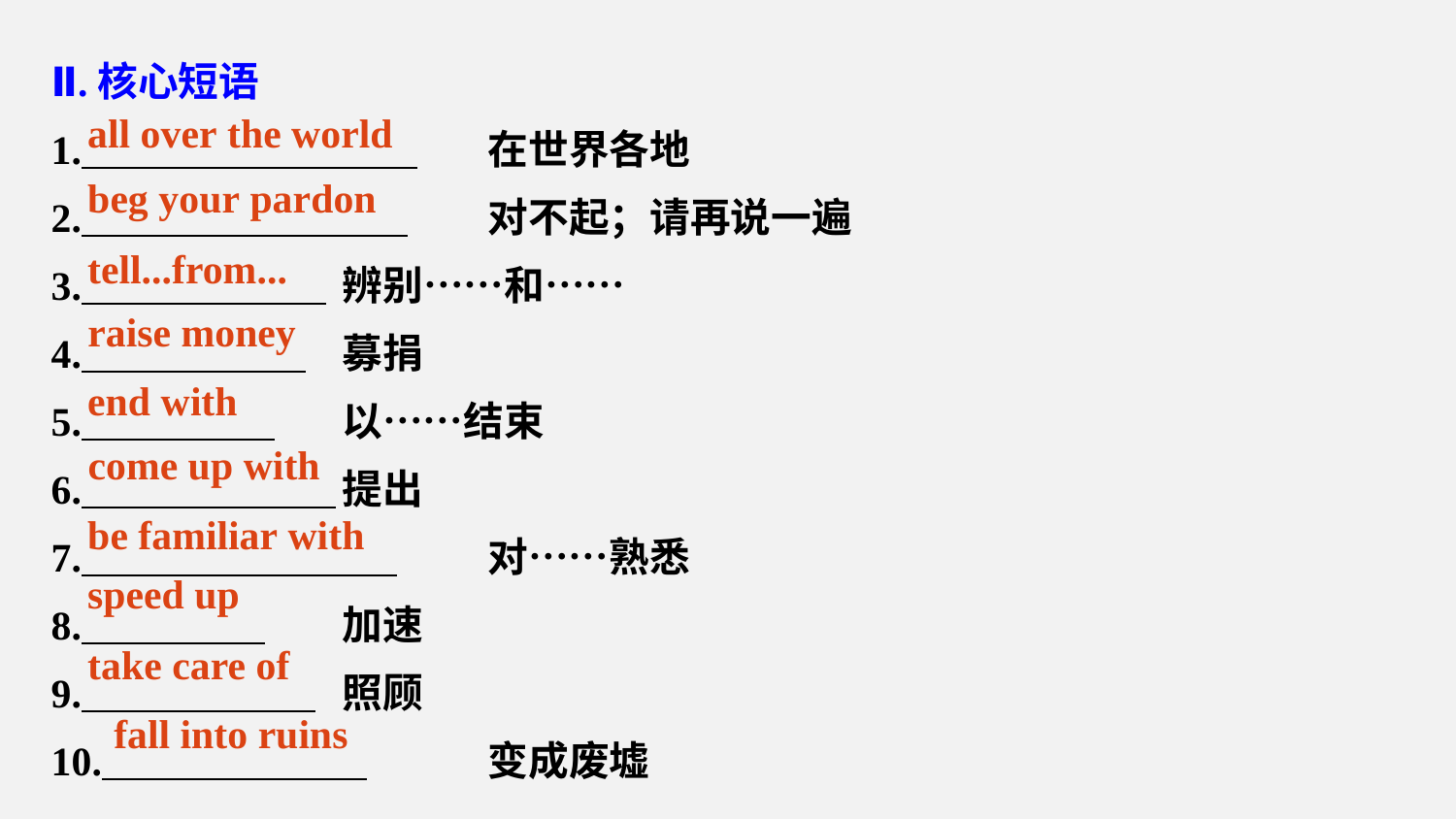

Ⅱ.核心短语
1.                                 	在世界各地
2.                                	对不起；请再说一遍
3.                        	辨别……和……
4.                      	募捐
5.                   	以……结束
6.                         	提出
7.                               	对……熟悉
8.                  	加速
9.                       	照顾
10.                          	变成废墟
all over the world
beg your pardon
tell...from...
raise money
end with
come up with
be familiar with
speed up
take care of
fall into ruins